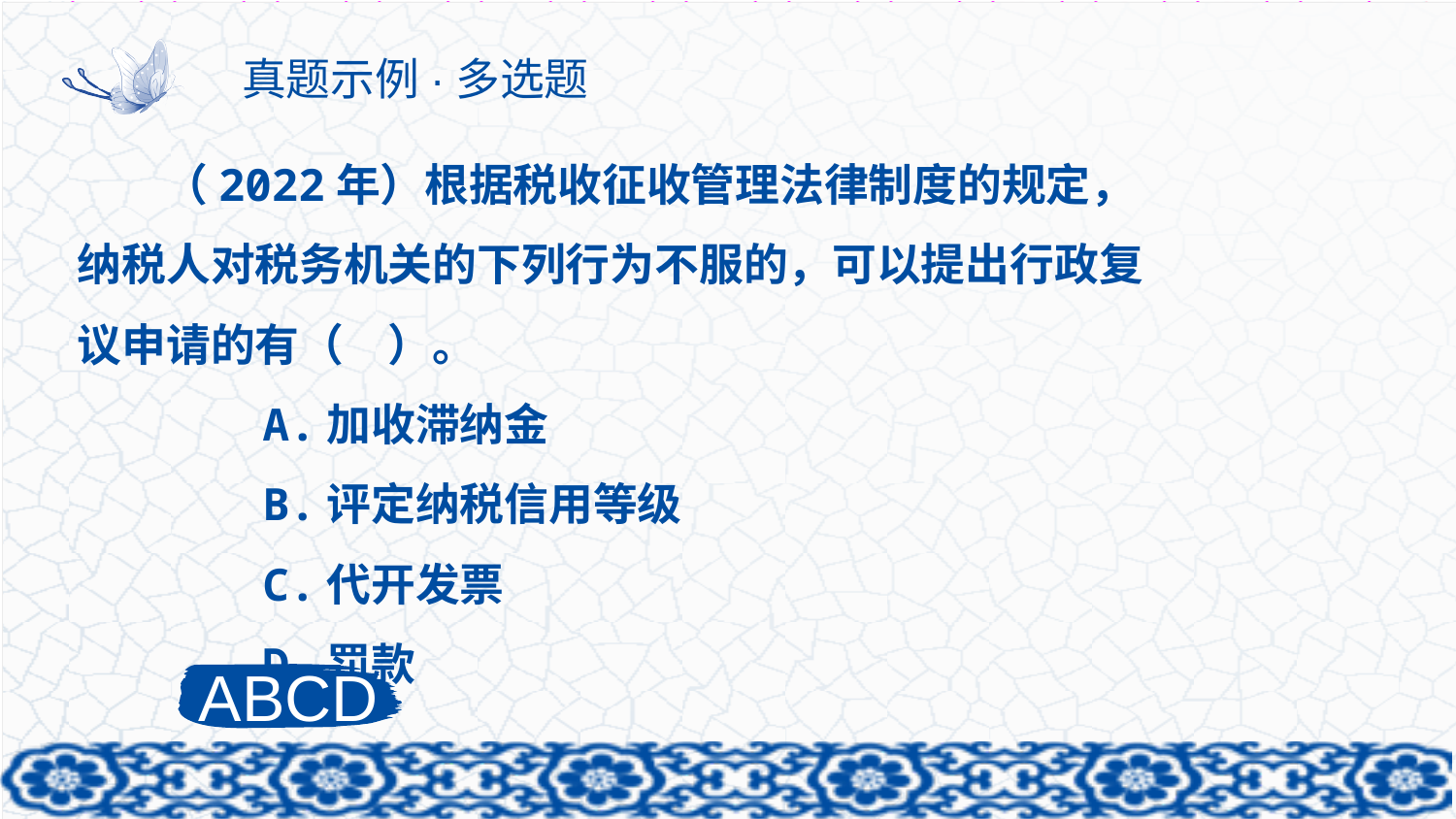

# 真题示例·多选题
（2022年）根据税收征收管理法律制度的规定，纳税人对税务机关的下列行为不服的，可以提出行政复议申请的有（　）。
　　A.加收滞纳金
　　B.评定纳税信用等级
　　C.代开发票
　　D.罚款
ABCD